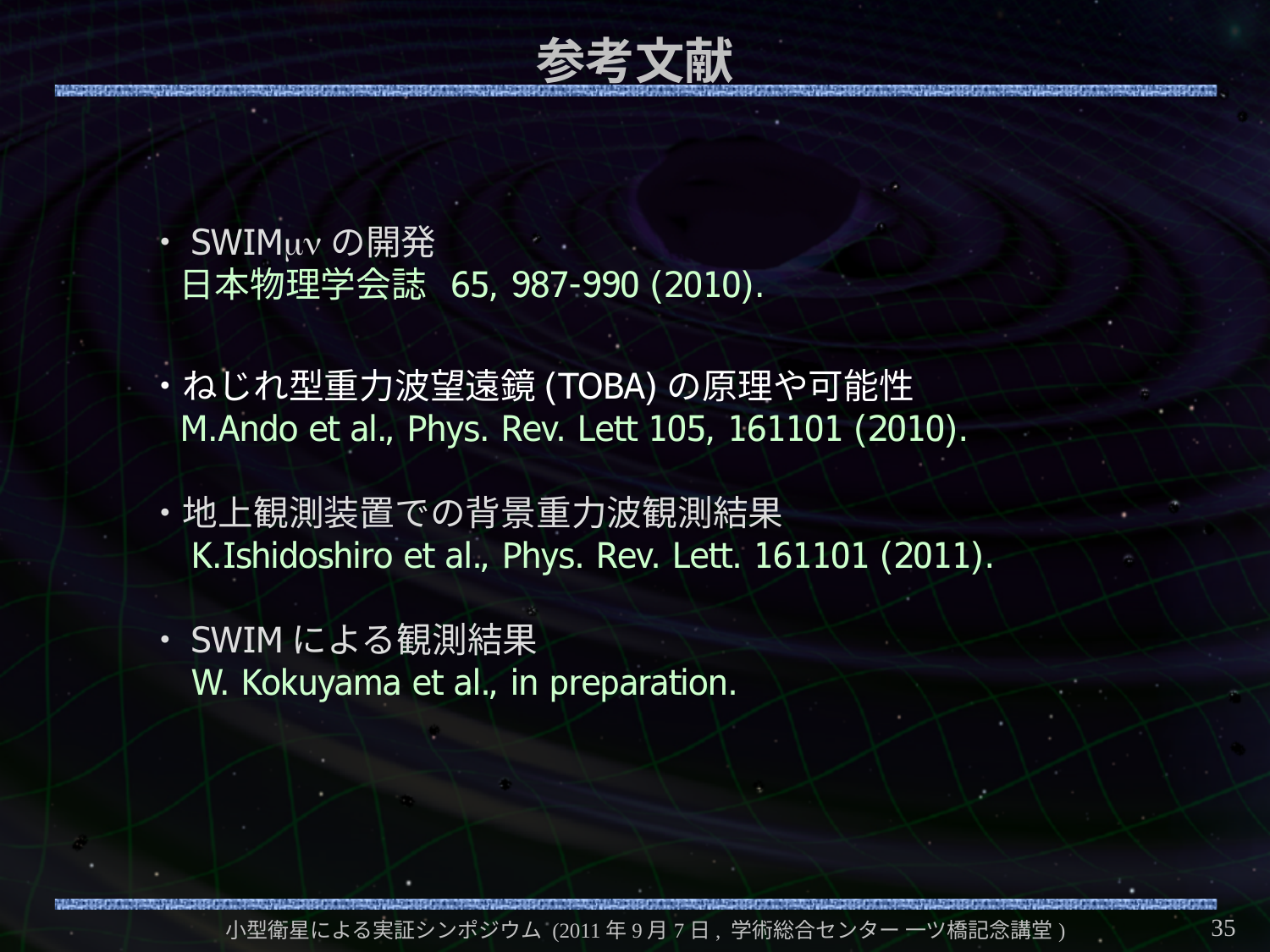

# 参考文献
・SWIMμνの開発
   日本物理学会誌  65, 987-990 (2010).

・ねじれ型重力波望遠鏡(TOBA)の原理や可能性
   M.Ando et al., Phys. Rev. Lett 105, 161101 (2010).

・地上観測装置での背景重力波観測結果
    K.Ishidoshiro et al., Phys. Rev. Lett. 161101 (2011).

・SWIMによる観測結果
    W. Kokuyama et al., in preparation.

35
小型衛星による実証シンポジウム (2011年9月7日, 学術総合センター 一ツ橋記念講堂)